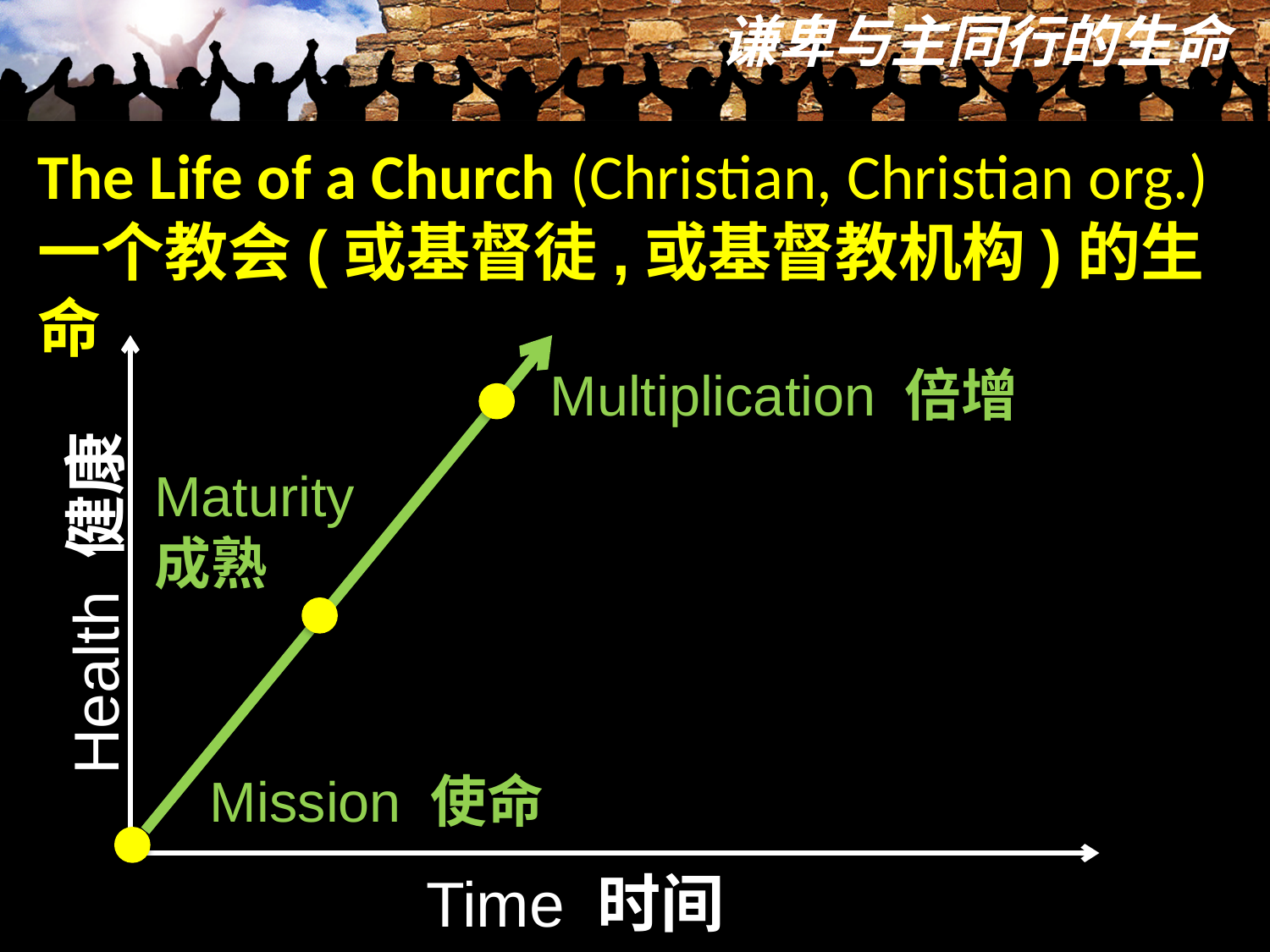

The Life of a Church (Christian, Christian org.)
一个教会(或基督徒,或基督教机构)的生命
Multiplication 倍增

Maturity
成熟
Health 健康

Mission 使命

Time 时间